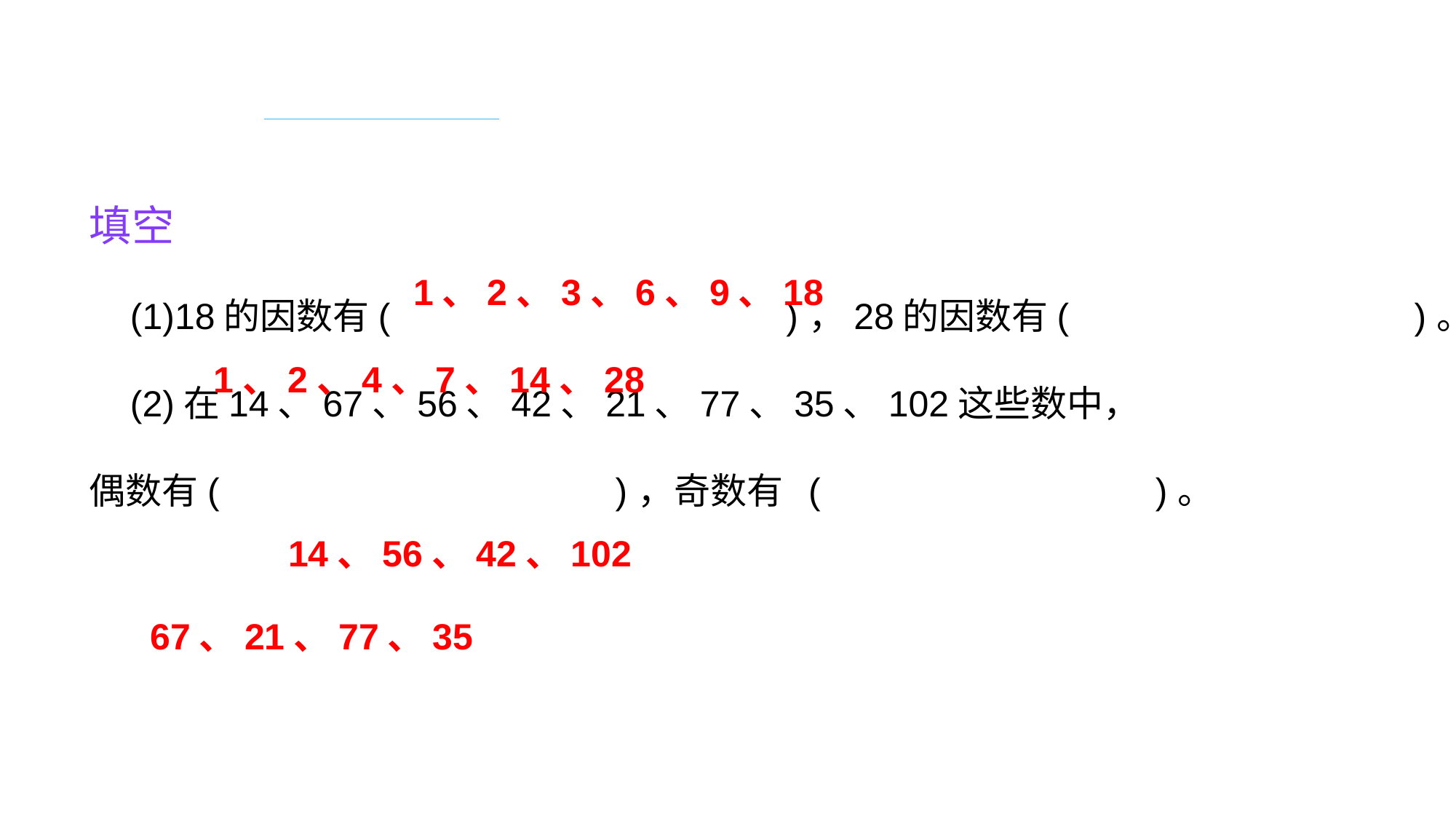

复习导入
填空
    (1)18的因数有(                                       )，28的因数有(                                  )。
    (2)在14、67、56、42、21、77、35、102这些数中，
偶数有(                                       )，奇数有  (                                 )。
1、2、3、6、9、18
1、2、4、7、14、28
14、56、42、102
67、21、77、35